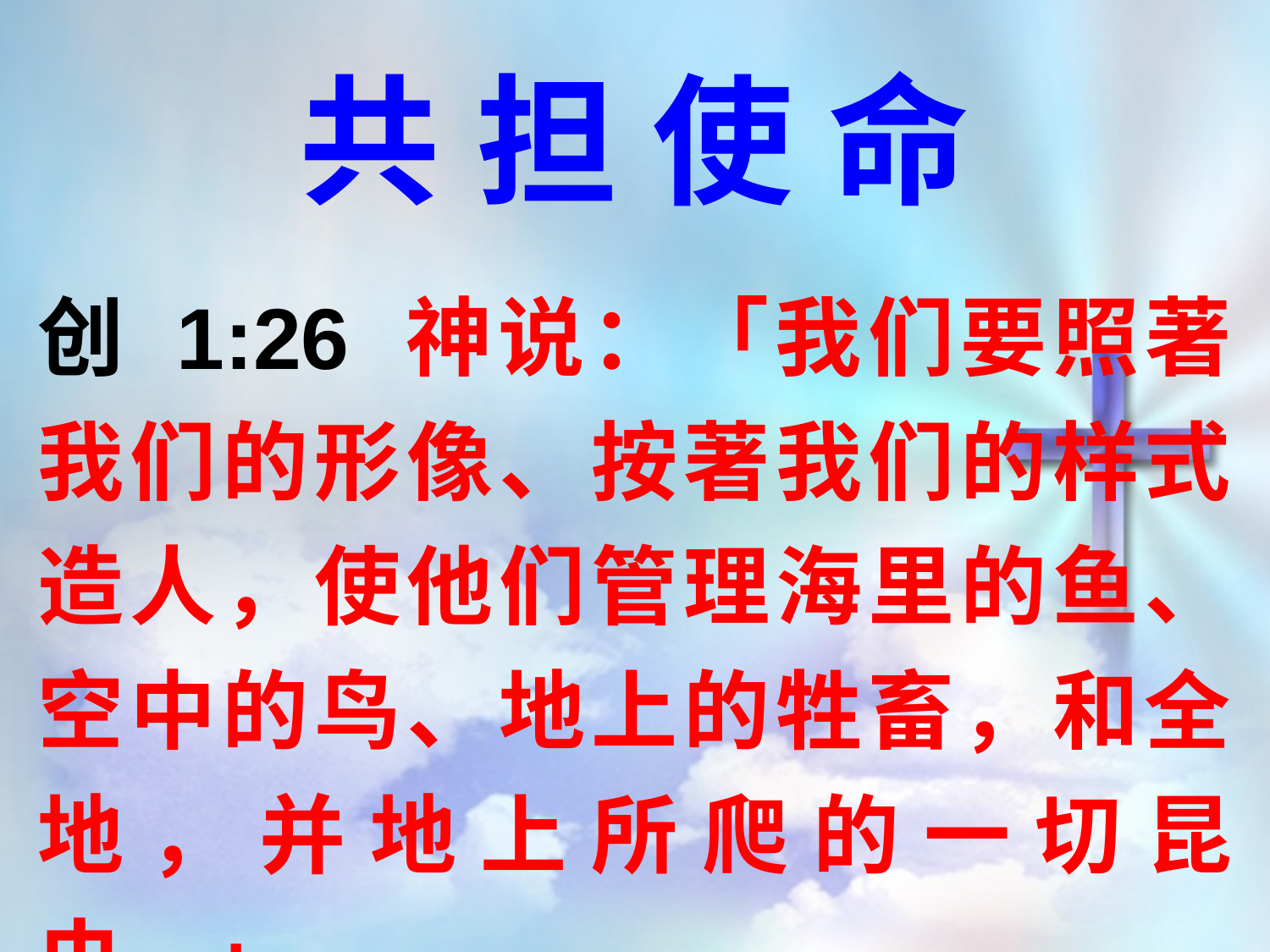

共担使命
创 1:26 神说：「我们要照著我们的形像、按著我们的样式造人，使他们管理海里的鱼、空中的鸟、地上的牲畜，和全地，并地上所爬的一切昆虫。」